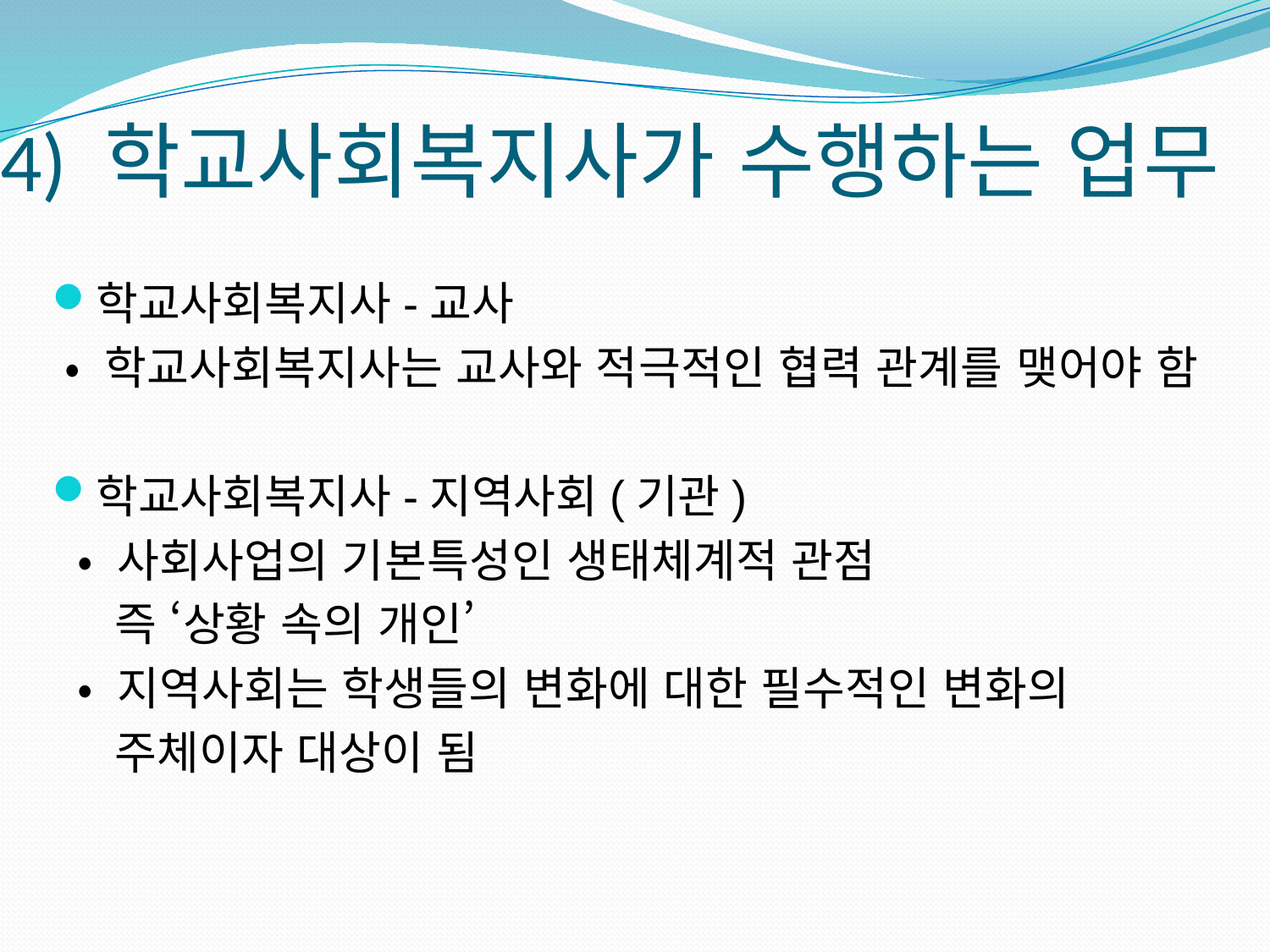

# 4) 학교사회복지사가 수행하는 업무
학교사회복지사-교사
 • 학교사회복지사는 교사와 적극적인 협력 관계를 맺어야 함

학교사회복지사-지역사회(기관)
  • 사회사업의 기본특성인 생태체계적 관점
    즉 ‘상황 속의 개인’
  • 지역사회는 학생들의 변화에 대한 필수적인 변화의
    주체이자 대상이 됨